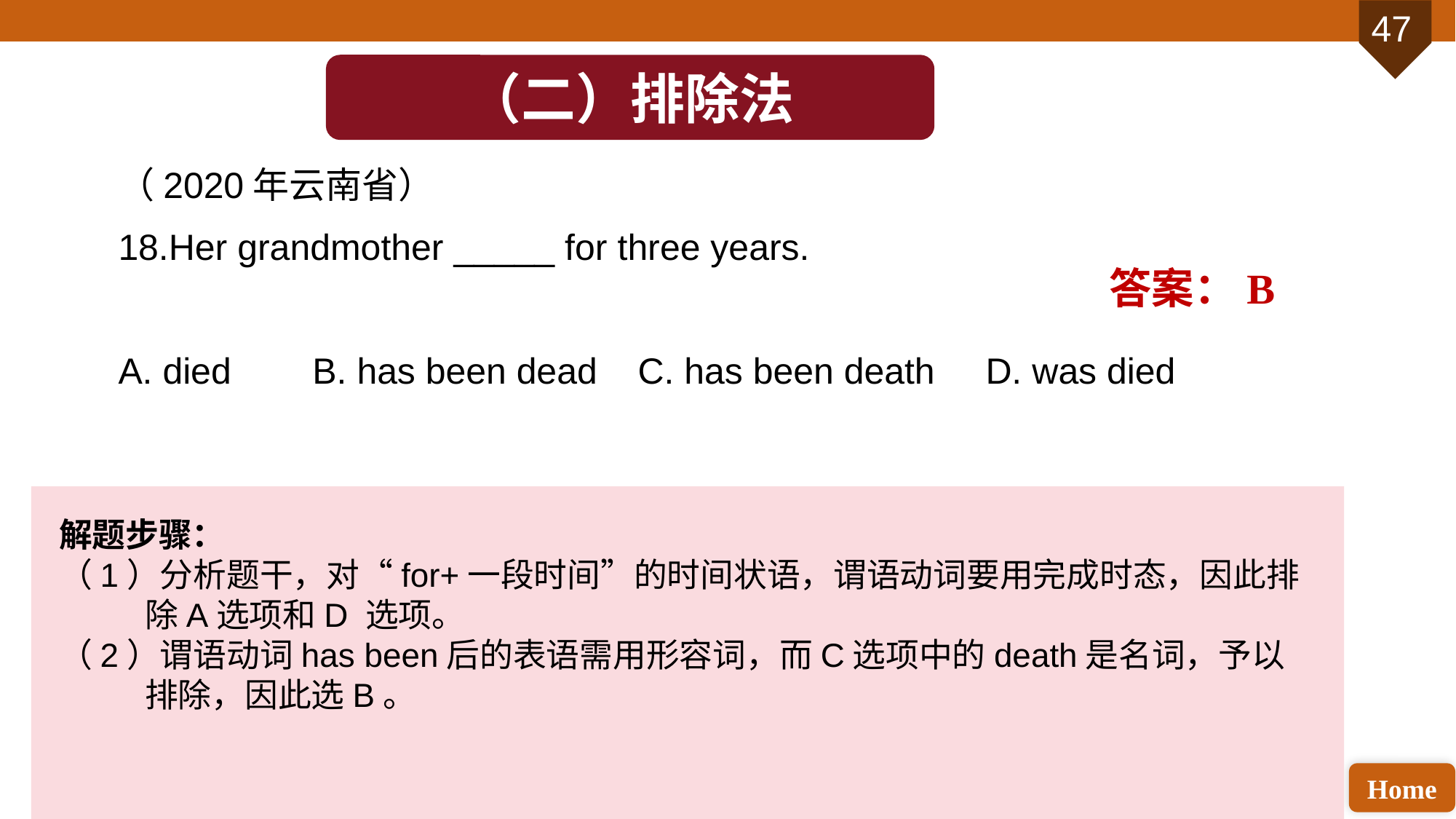

（二）排除法
（2020年云南省）
18.Her grandmother _____ for three years.

A. died        B. has been dead    C. has been death     D. was died
答案：B

解题步骤：
（1）分析题干，对“for+一段时间”的时间状语，谓语动词要用完成时态，因此排除A选项和D 选项。
（2）谓语动词has been后的表语需用形容词，而C选项中的death是名词，予以排除，因此选B。